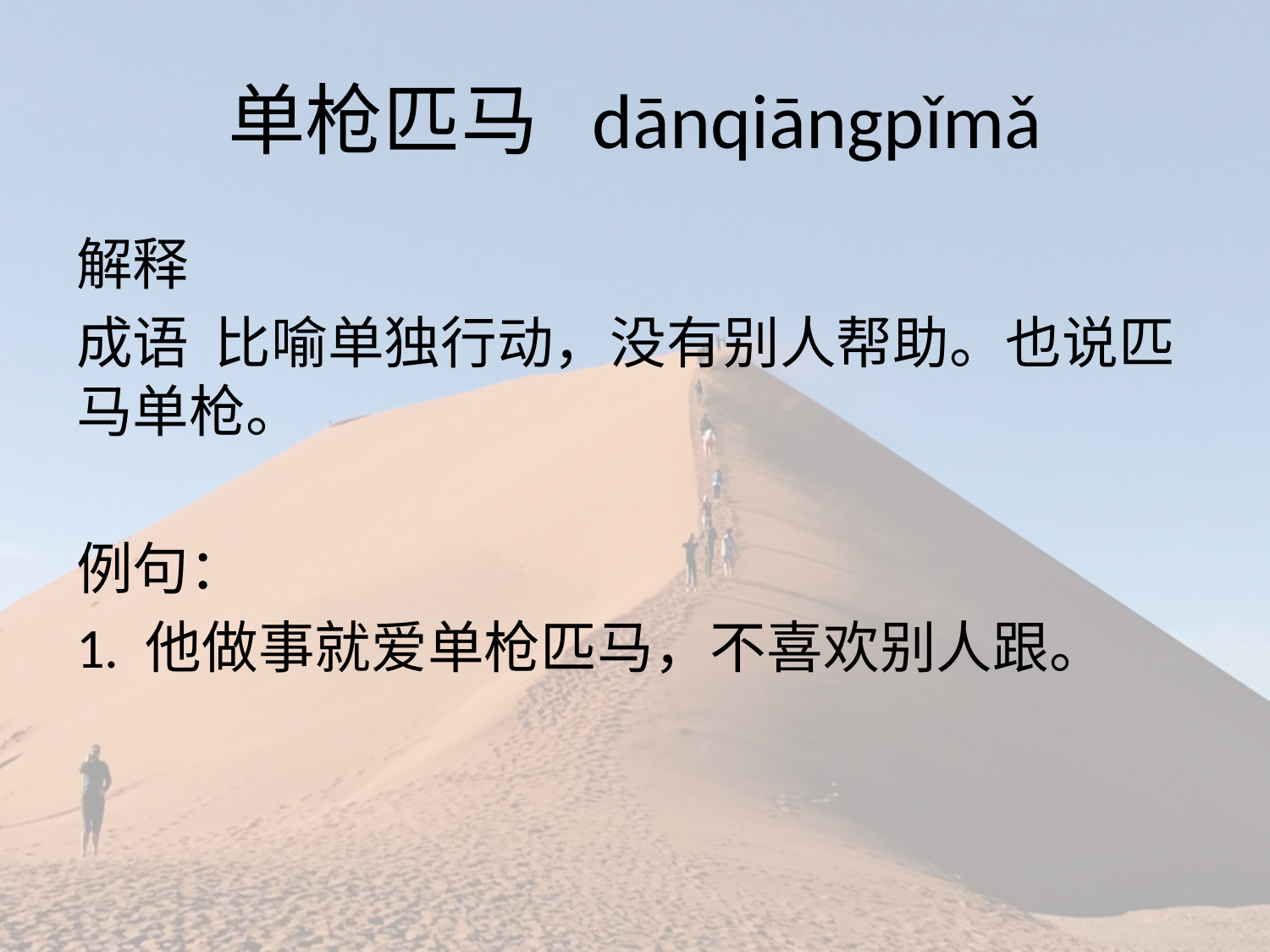

# 单枪匹马  dānqiāngpǐmǎ
解释
成语  比喻单独行动，没有别人帮助。也说匹马单枪。

例句：
1. 他做事就爱单枪匹马，不喜欢别人跟。